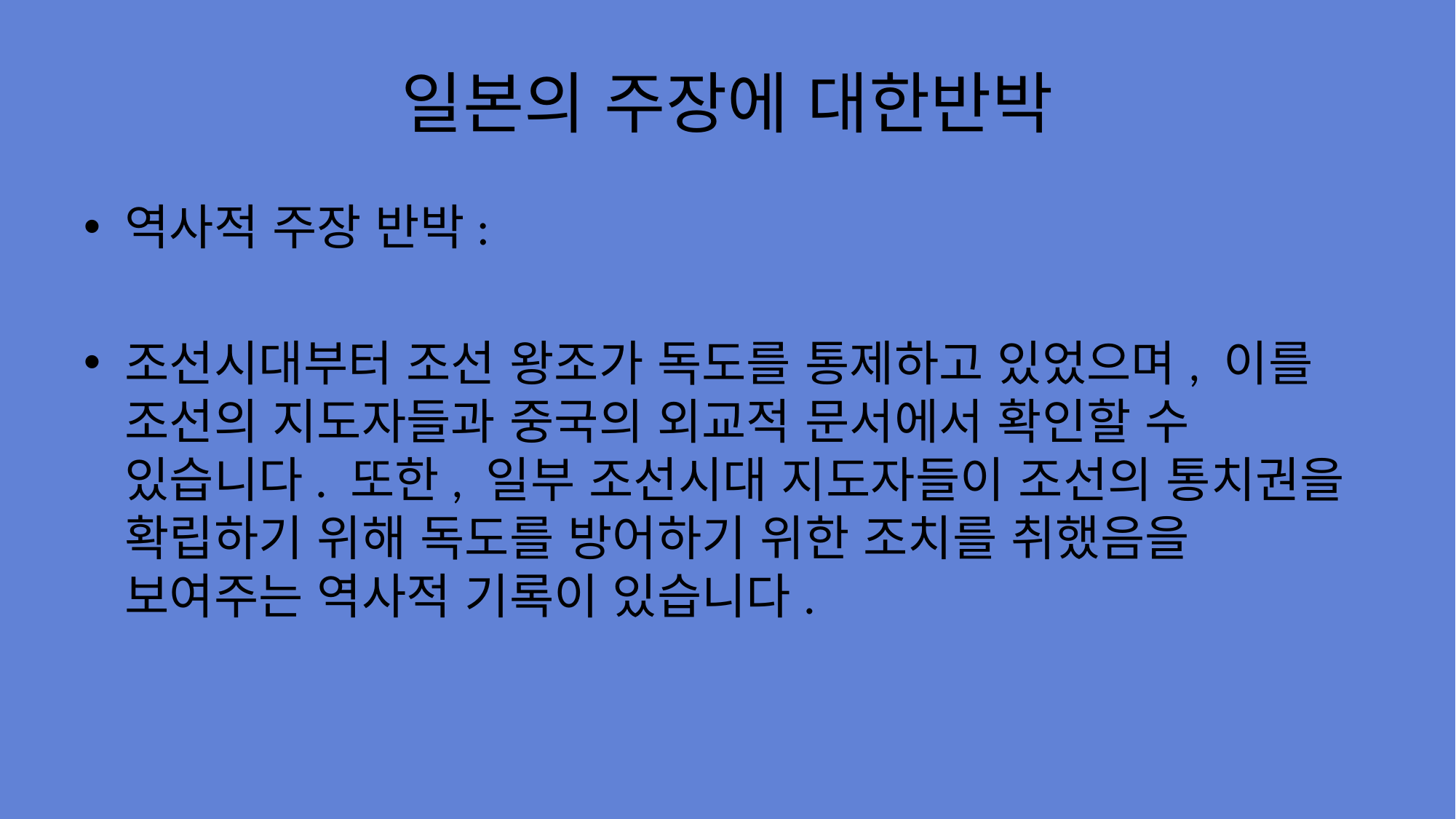

# 일본의 주장에 대한반박
역사적 주장 반박:

조선시대부터 조선 왕조가 독도를 통제하고 있었으며, 이를 조선의 지도자들과 중국의 외교적 문서에서 확인할 수 있습니다. 또한, 일부 조선시대 지도자들이 조선의 통치권을 확립하기 위해 독도를 방어하기 위한 조치를 취했음을 보여주는 역사적 기록이 있습니다.